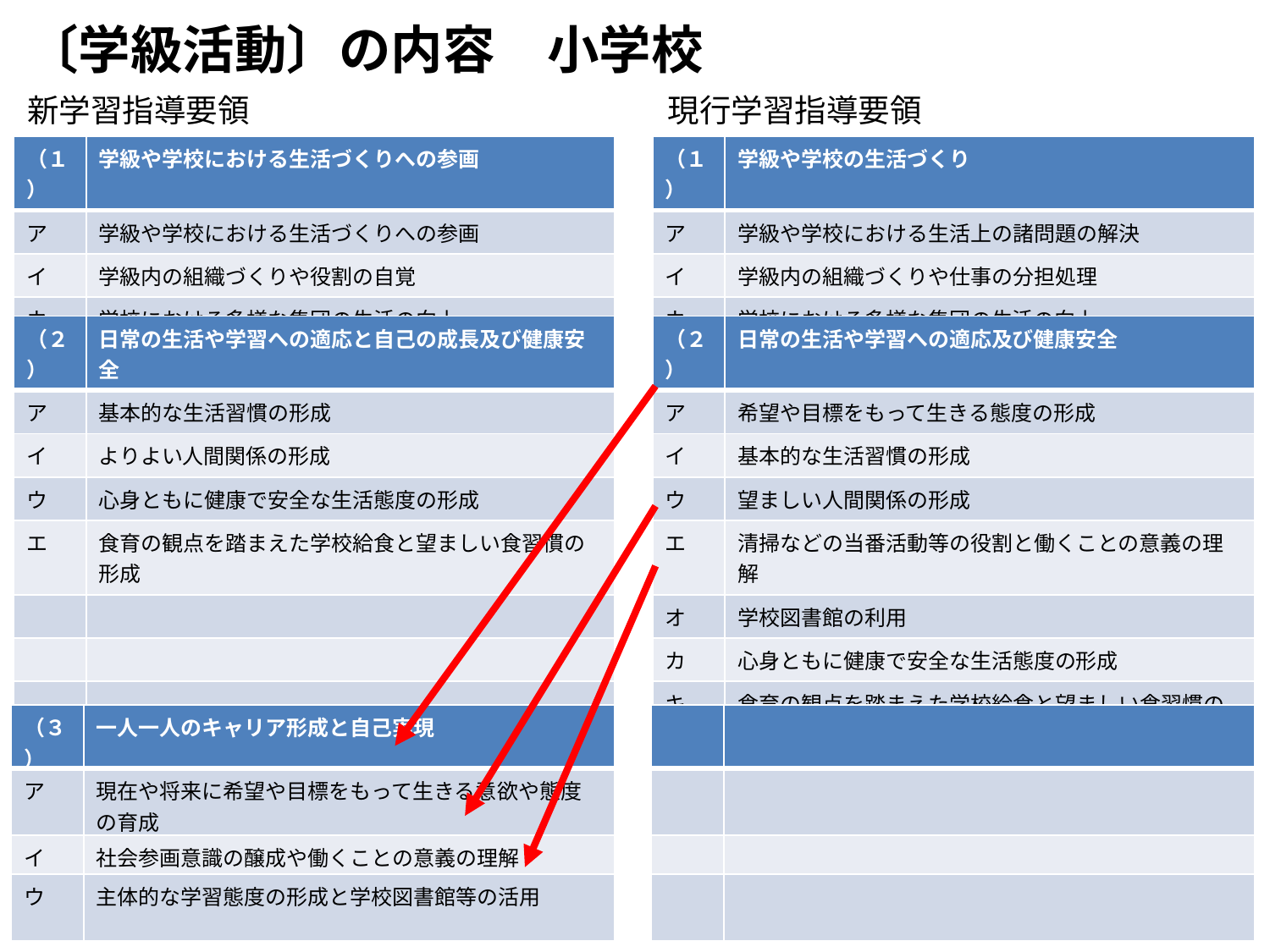

〔学級活動〕の内容　小学校

新学習指導要領
現行学習指導要領
| （１） | 学級や学校における生活づくりへの参画 |  | （１） | 学級や学校の生活づくり |
| --- | --- | --- | --- | --- |
| ア | 学級や学校における生活づくりへの参画 |  | ア | 学級や学校における生活上の諸問題の解決 |
| イ | 学級内の組織づくりや役割の自覚 |  | イ | 学級内の組織づくりや仕事の分担処理 |
| ウ | 学校における多様な集団の生活の向上 |  | ウ | 学校における多様な集団の生活の向上 |
| （２） | 日常の生活や学習への適応と自己の成長及び健康安全 |  | （２） | 日常の生活や学習への適応及び健康安全 |
| --- | --- | --- | --- | --- |
| ア | 基本的な生活習慣の形成 |  | ア | 希望や目標をもって生きる態度の形成 |
| イ | よりよい人間関係の形成 |  | イ | 基本的な生活習慣の形成 |
| ウ | 心身ともに健康で安全な生活態度の形成 |  | ウ | 望ましい人間関係の形成 |
| エ | 食育の観点を踏まえた学校給食と望ましい食習慣の形成 |  | エ | 清掃などの当番活動等の役割と働くことの意義の理解 |
|  |  |  | オ | 学校図書館の利用 |
|  |  |  | カ | 心身ともに健康で安全な生活態度の形成 |
|  |  |  | キ | 食育の観点を踏まえた学校給食と望ましい食習慣の形成 |
| （３） | 一人一人のキャリア形成と自己実現 |  |  |  |
| --- | --- | --- | --- | --- |
| ア | 現在や将来に希望や目標をもって生きる意欲や態度の育成 |  |  |  |
| イ | 社会参画意識の醸成や働くことの意義の理解 |  |  |  |
| ウ | 主体的な学習態度の形成と学校図書館等の活用 |  |  |  |